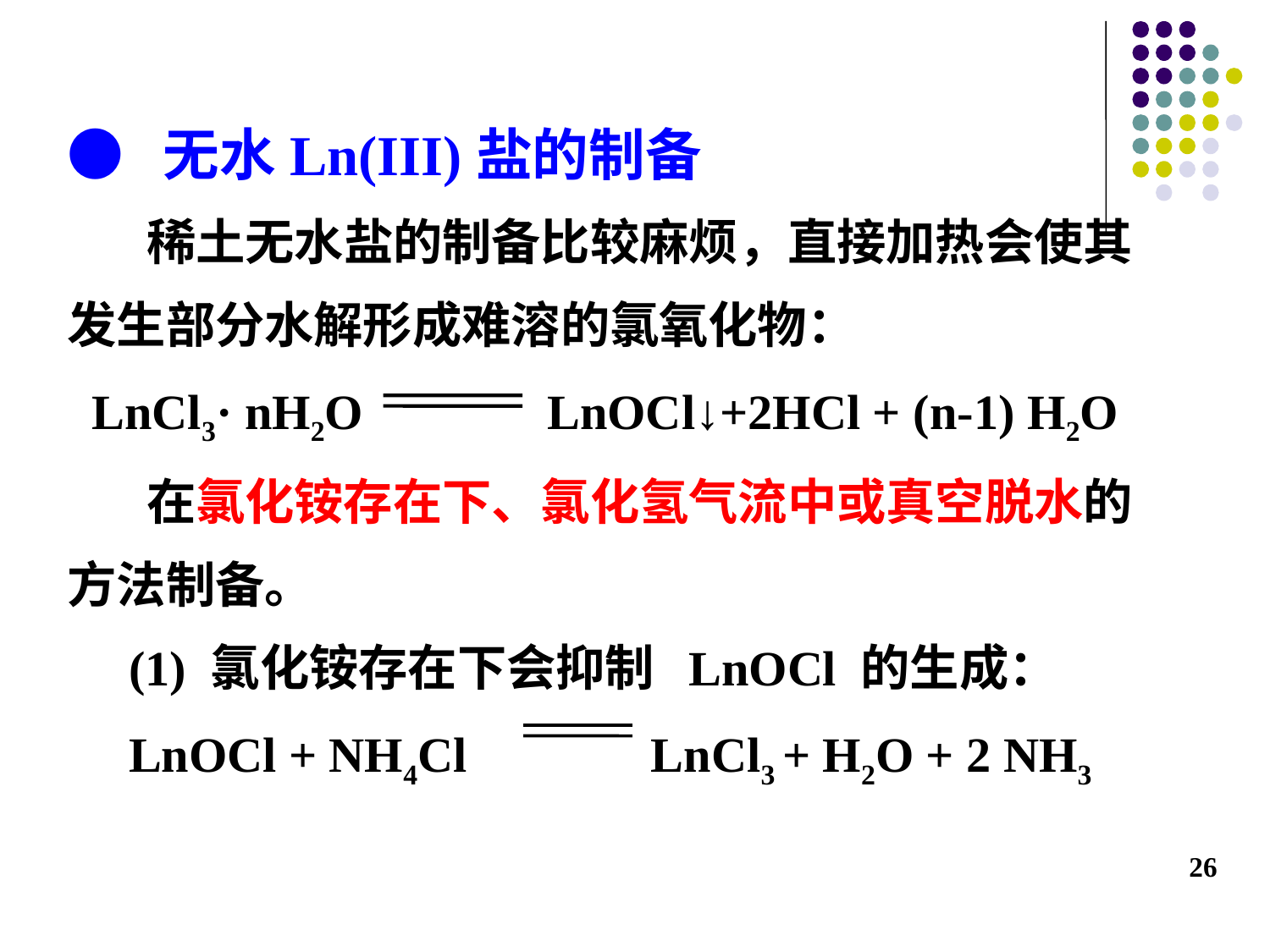

●  无水Ln(III)盐的制备
      稀土无水盐的制备比较麻烦，直接加热会使其发生部分水解形成难溶的氯氧化物：
  LnCl3· nH2O               LnOCl↓+2HCl + (n-1) H2O
      在氯化铵存在下、氯化氢气流中或真空脱水的方法制备。
     (1) 氯化铵存在下会抑制  LnOCl 的生成：
     LnOCl + NH4Cl               LnCl3 + H2O + 2 NH3

26